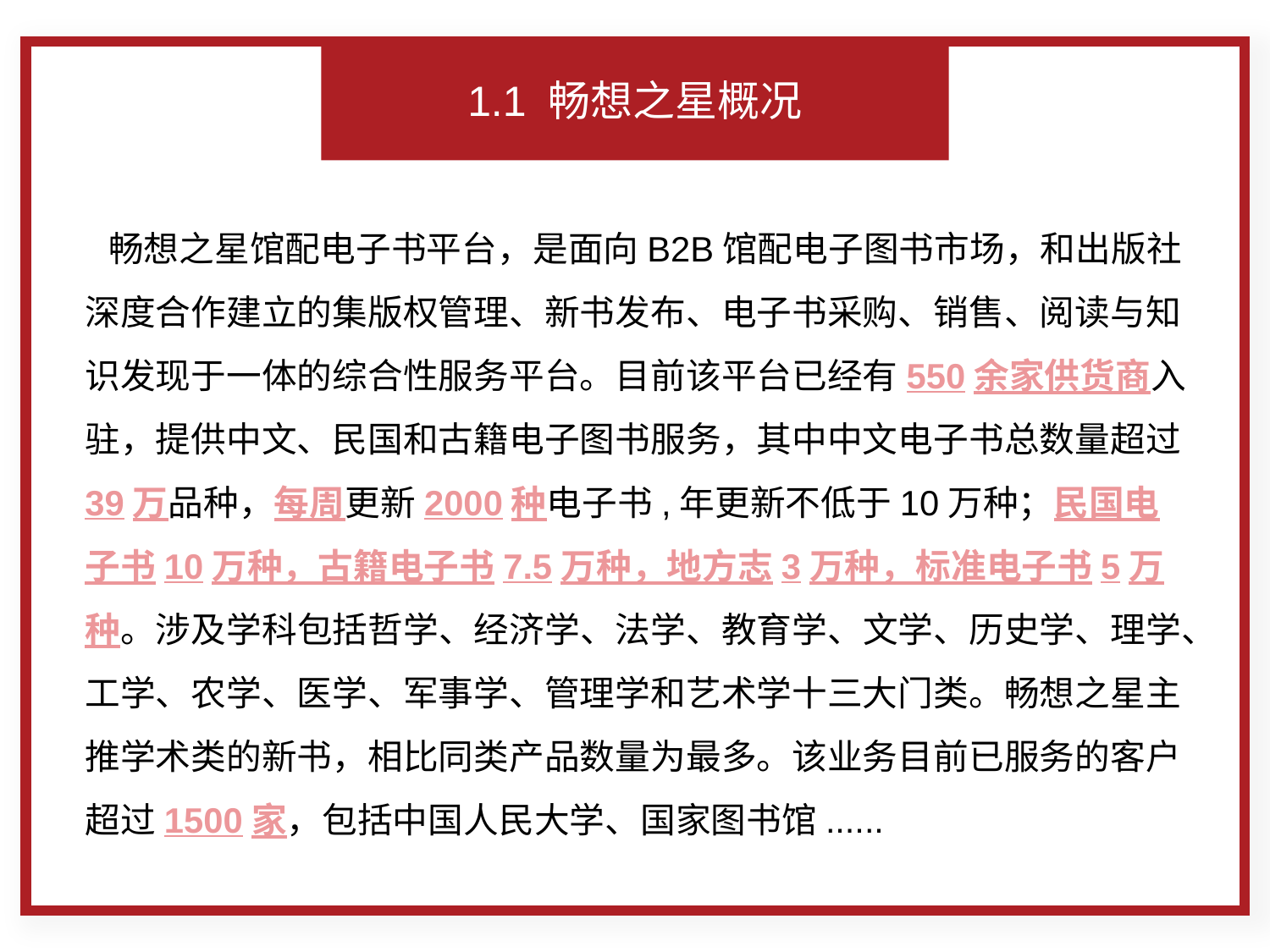

1.1 畅想之星概况
        畅想之星馆配电子书平台，是面向B2B馆配电子图书市场，和出版社深度合作建立的集版权管理、新书发布、电子书采购、销售、阅读与知识发现于一体的综合性服务平台。目前该平台已经有550余家供货商入驻，提供中文、民国和古籍电子图书服务，其中中文电子书总数量超过39万品种，每周更新2000种电子书,年更新不低于10万种；民国电子书10万种，古籍电子书7.5万种，地方志3万种，标准电子书5万种。涉及学科包括哲学、经济学、法学、教育学、文学、历史学、理学、工学、农学、医学、军事学、管理学和艺术学十三大门类。畅想之星主推学术类的新书，相比同类产品数量为最多。该业务目前已服务的客户超过1500家，包括中国人民大学、国家图书馆......